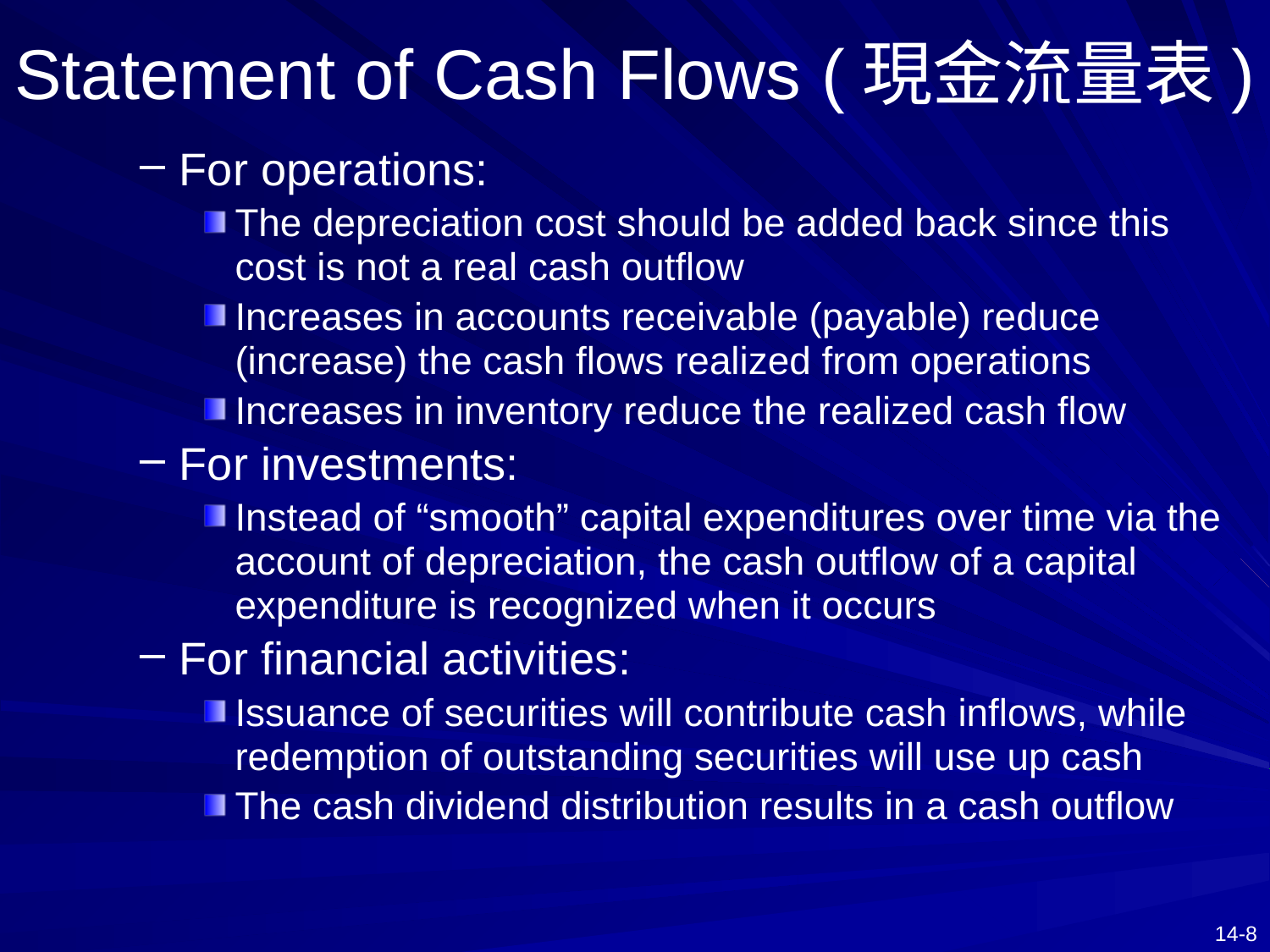

# Statement of Cash Flows (現金流量表)
For operations:
The depreciation cost should be added back since this cost is not a real cash outflow
Increases in accounts receivable (payable) reduce (increase) the cash flows realized from operations
Increases in inventory reduce the realized cash flow
For investments:
Instead of “smooth” capital expenditures over time via the account of depreciation, the cash outflow of a capital expenditure is recognized when it occurs
For financial activities:
Issuance of securities will contribute cash inflows, while redemption of outstanding securities will use up cash
The cash dividend distribution results in a cash outflow